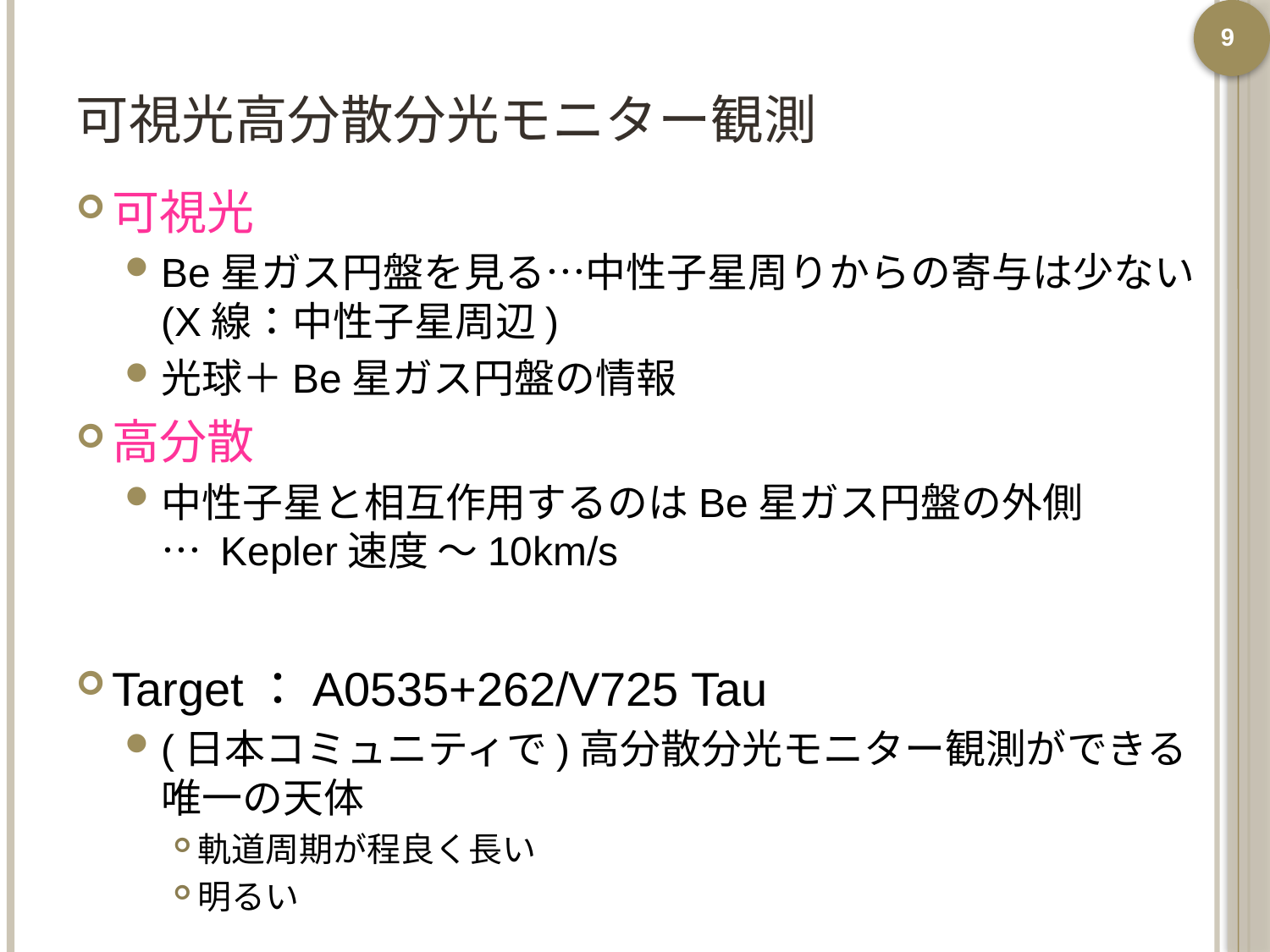

9
# 可視光高分散分光モニター観測
可視光
Be星ガス円盤を見る…中性子星周りからの寄与は少ない
(X線：中性子星周辺)
光球＋Be星ガス円盤の情報
高分散
中性子星と相互作用するのはBe星ガス円盤の外側
… Kepler速度 ～10km/s

Target：A0535+262/V725 Tau
(日本コミュニティで)高分散分光モニター観測ができる唯一の天体
軌道周期が程良く長い
明るい